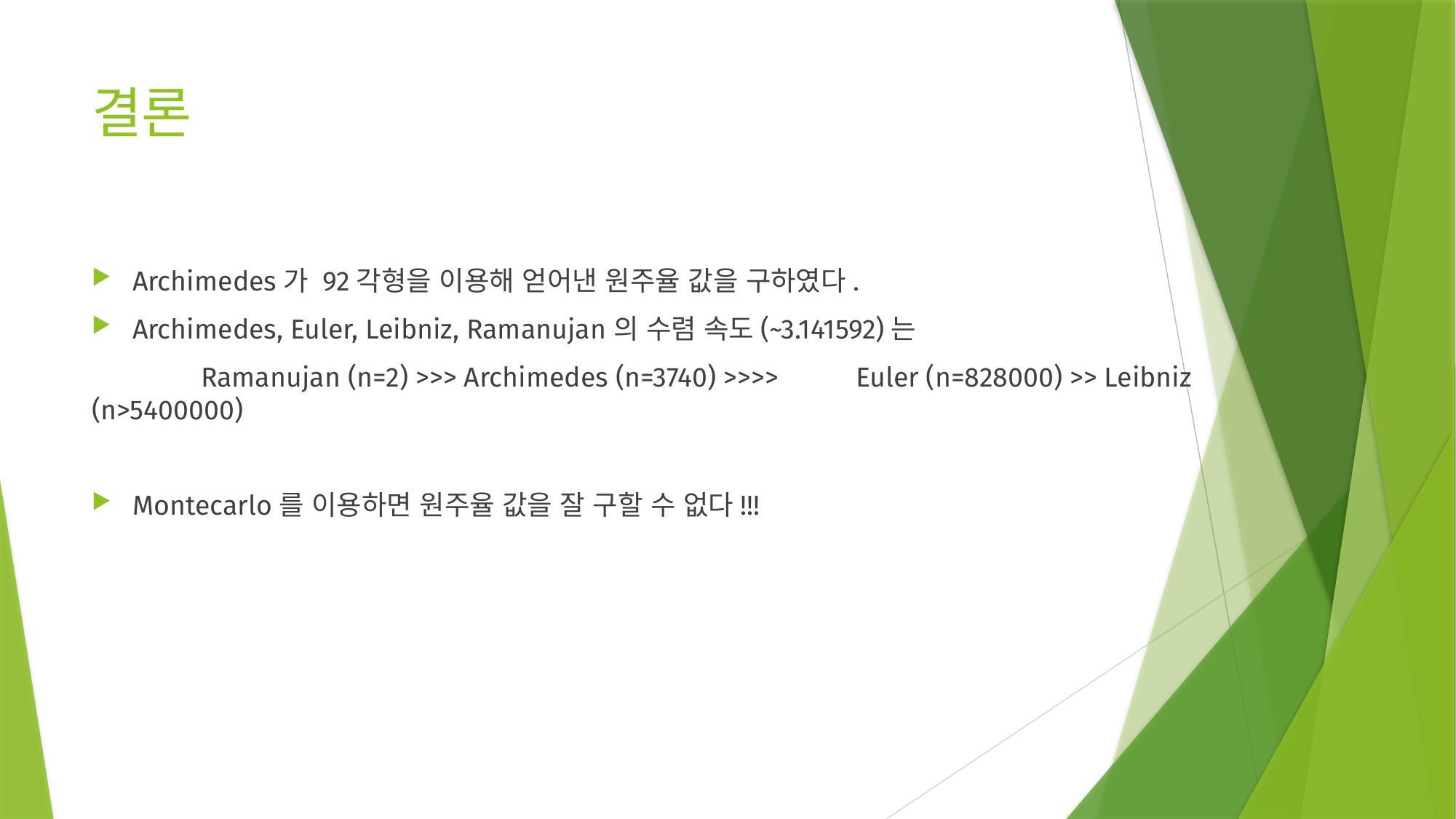

# 결론
Archimedes가 92각형을 이용해 얻어낸 원주율 값을 구하였다.
Archimedes, Euler, Leibniz, Ramanujan의 수렴 속도(~3.141592)는
	Ramanujan (n=2) >>> Archimedes (n=3740) >>>>	Euler (n=828000) >> Leibniz (n>5400000)

Montecarlo를 이용하면 원주율 값을 잘 구할 수 없다!!!